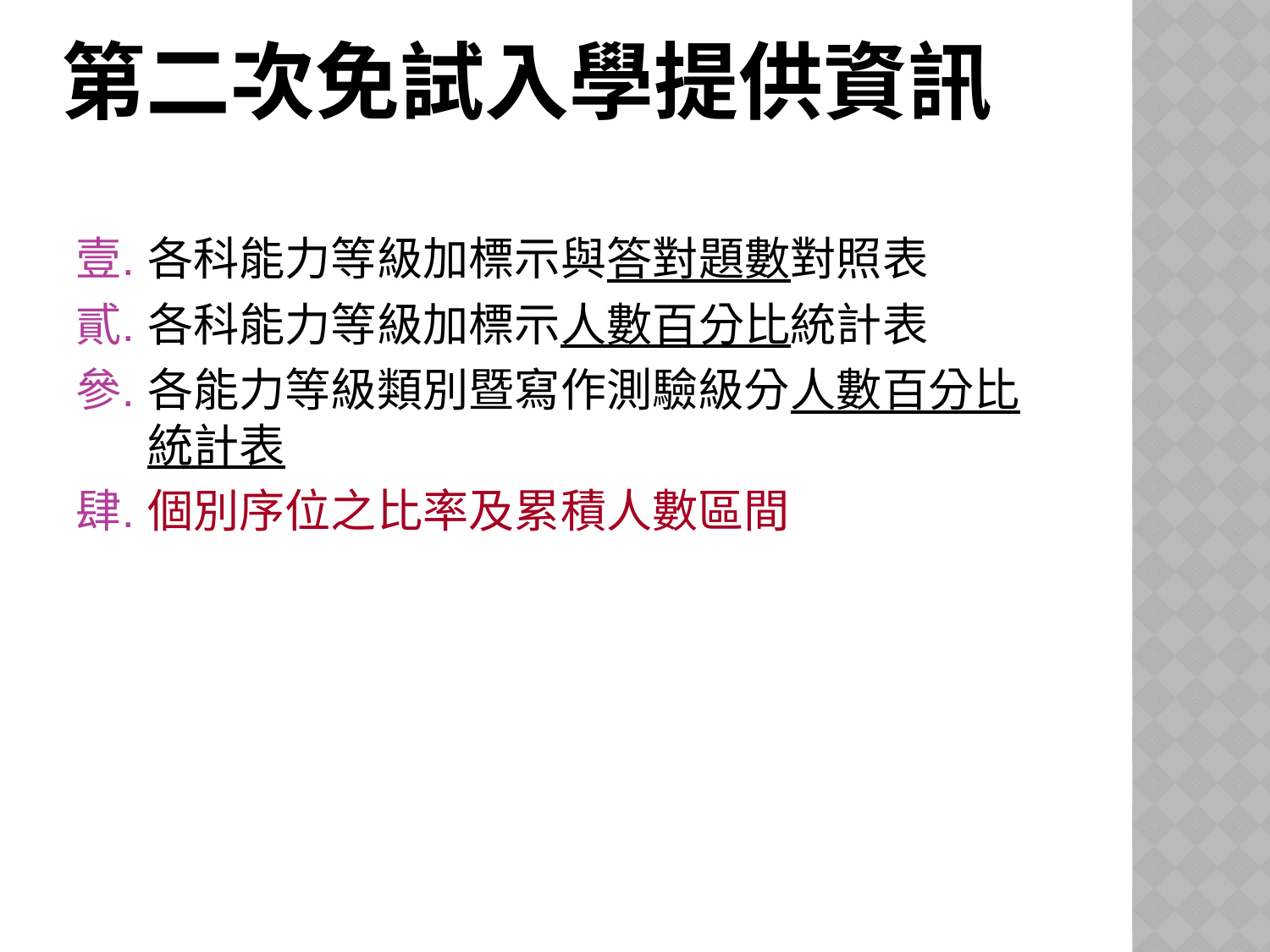

# 第二次免試入學提供資訊
各科能力等級加標示與答對題數對照表
各科能力等級加標示人數百分比統計表
各能力等級類別暨寫作測驗級分人數百分比統計表
個別序位之比率及累積人數區間